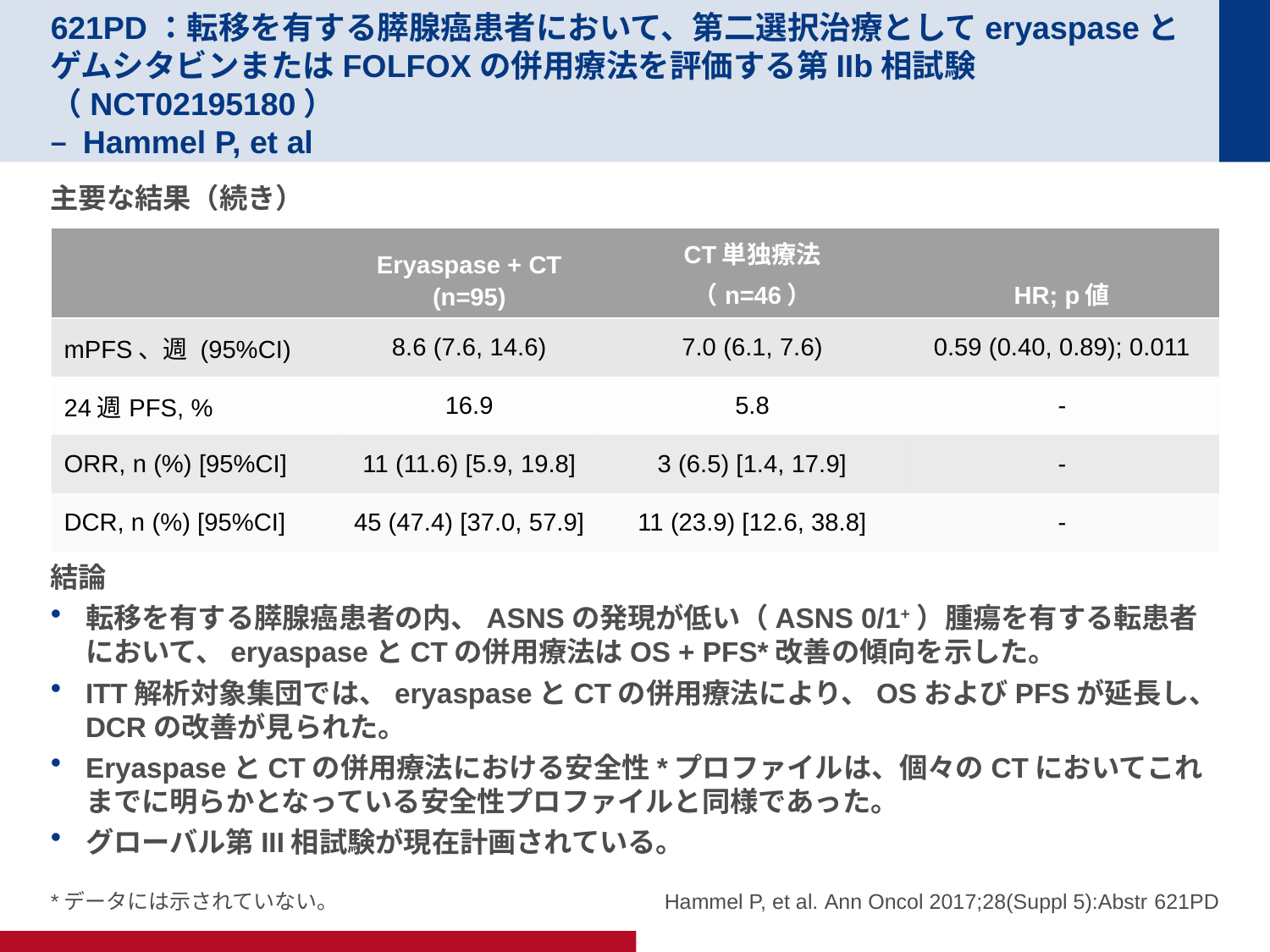

# 621PD：転移を有する膵腺癌患者において、第二選択治療としてeryaspaseとゲムシタビンまたはFOLFOXの併用療法を評価する第IIb相試験（NCT02195180） – Hammel P, et al
主要な結果（続き）
結論
転移を有する膵腺癌患者の内、ASNSの発現が低い（ASNS 0/1+）腫瘍を有する転患者において、eryaspaseとCTの併用療法はOS + PFS*改善の傾向を示した。
ITT解析対象集団では、eryaspaseとCTの併用療法により、OSおよびPFSが延長し、DCRの改善が見られた。
EryaspaseとCTの併用療法における安全性*プロファイルは、個々のCTにおいてこれまでに明らかとなっている安全性プロファイルと同様であった。
グローバル第III相試験が現在計画されている。

|  | Eryaspase + CT (n=95) | CT単独療法 （n=46） | HR; p値 |
| --- | --- | --- | --- |
| mPFS、週 (95%CI) | 8.6 (7.6, 14.6) | 7.0 (6.1, 7.6) | 0.59 (0.40, 0.89); 0.011 |
| 24週PFS, % | 16.9 | 5.8 | - |
| ORR, n (%) [95%CI] | 11 (11.6) [5.9, 19.8] | 3 (6.5) [1.4, 17.9] | - |
| DCR, n (%) [95%CI] | 45 (47.4) [37.0, 57.9] | 11 (23.9) [12.6, 38.8] | - |
*データには示されていない。
Hammel P, et al. Ann Oncol 2017;28(Suppl 5):Abstr 621PD